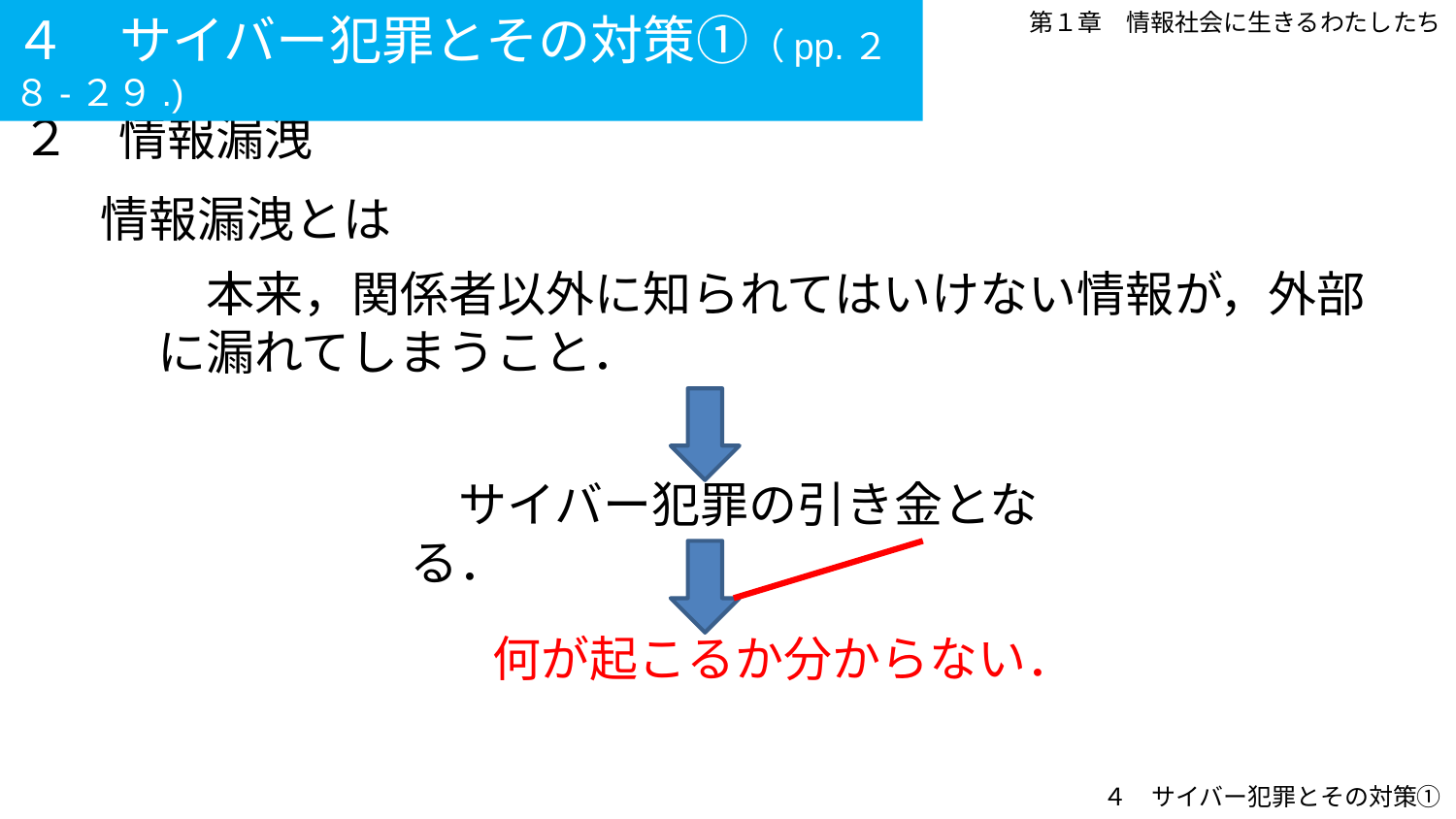

４　サイバー犯罪とその対策①（pp.２８-２９.)
第１章　情報社会に生きるわたしたち
２　情報漏洩
情報漏洩とは
　本来，関係者以外に知られてはいけない情報が，外部に漏れてしまうこと．

　サイバー犯罪の引き金となる．

　何が起こるか分からない．
４　サイバー犯罪とその対策①